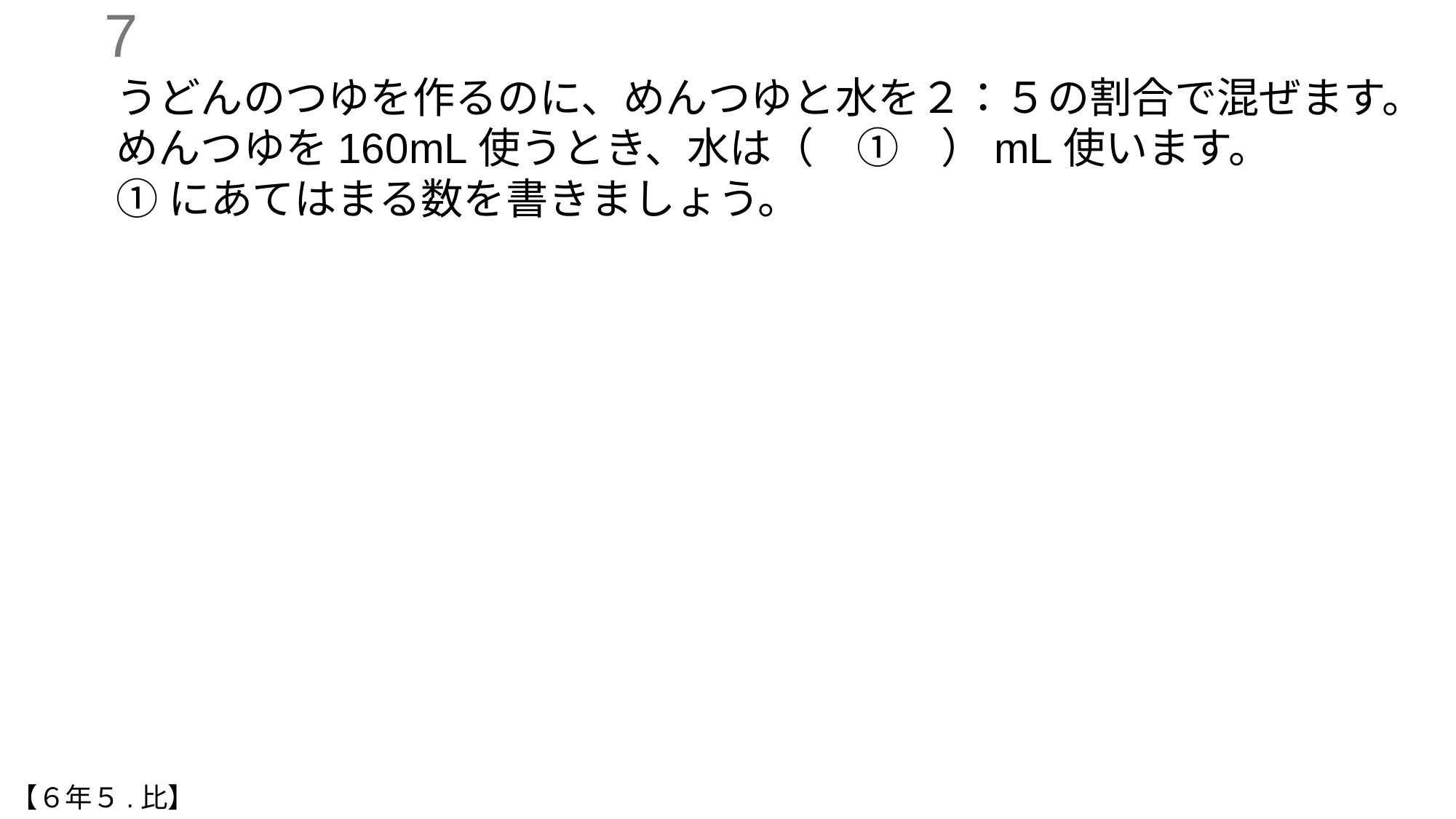

7
うどんのつゆを作るのに、めんつゆと水を２：５の割合で混ぜます。
めんつゆを160mL使うとき、水は（　①　）mL使います。
①にあてはまる数を書きましょう。
【６年５.比】